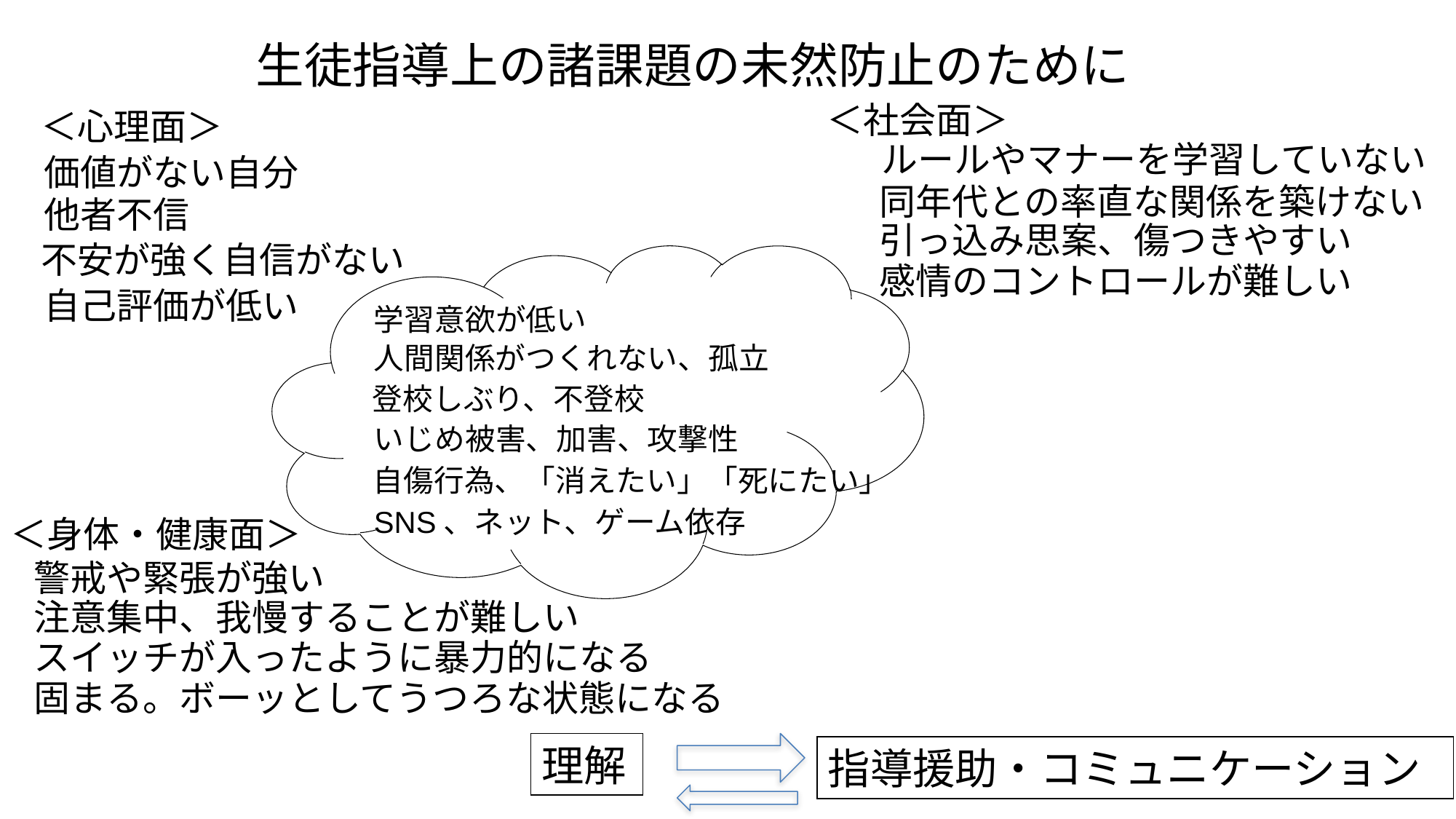

# 生徒指導上の諸課題の未然防止のために
＜社会面＞
＜心理面＞
ルールやマナーを学習していない
価値がない自分
同年代との率直な関係を築けない
他者不信
引っ込み思案、傷つきやすい
不安が強く自信がない

感情のコントロールが難しい
自己評価が低い
学習意欲が低い
人間関係がつくれない、孤立
登校しぶり、不登校
いじめ被害、加害、攻撃性
自傷行為、「消えたい」「死にたい」
SNS、ネット、ゲーム依存
＜身体・健康面＞
警戒や緊張が強い
注意集中、我慢することが難しい
スイッチが入ったように暴力的になる
固まる。ボーッとしてうつろな状態になる
理解

指導援助・コミュニケーション